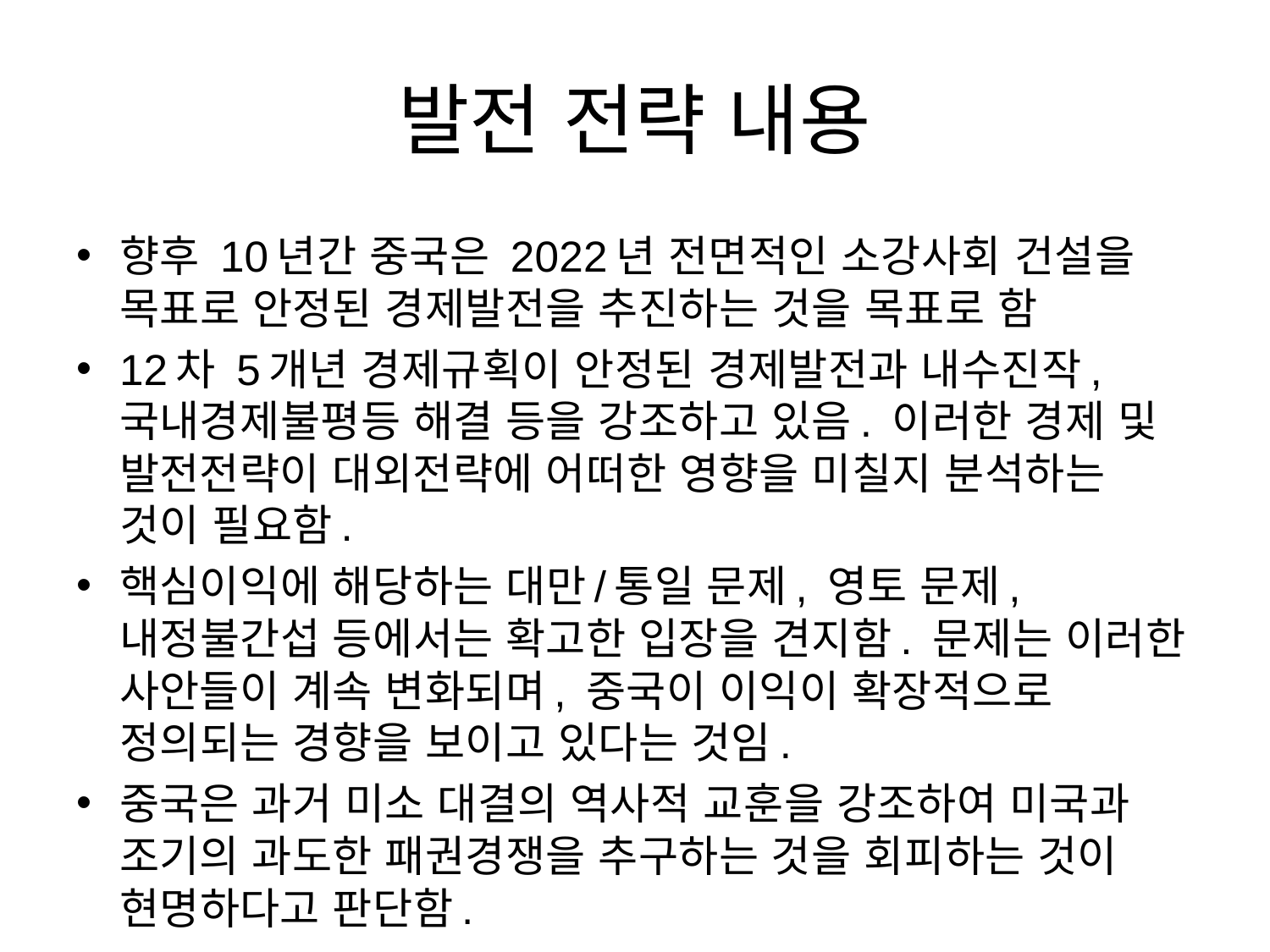

# 발전 전략 내용
향후 10년간 중국은 2022년 전면적인 소강사회 건설을 목표로 안정된 경제발전을 추진하는 것을 목표로 함
12차 5개년 경제규획이 안정된 경제발전과 내수진작, 국내경제불평등 해결 등을 강조하고 있음. 이러한 경제 및 발전전략이 대외전략에 어떠한 영향을 미칠지 분석하는 것이 필요함.
핵심이익에 해당하는 대만/통일 문제, 영토 문제, 내정불간섭 등에서는 확고한 입장을 견지함. 문제는 이러한 사안들이 계속 변화되며, 중국이 이익이 확장적으로 정의되는 경향을 보이고 있다는 것임.
중국은 과거 미소 대결의 역사적 교훈을 강조하여 미국과 조기의 과도한 패권경쟁을 추구하는 것을 회피하는 것이 현명하다고 판단함.